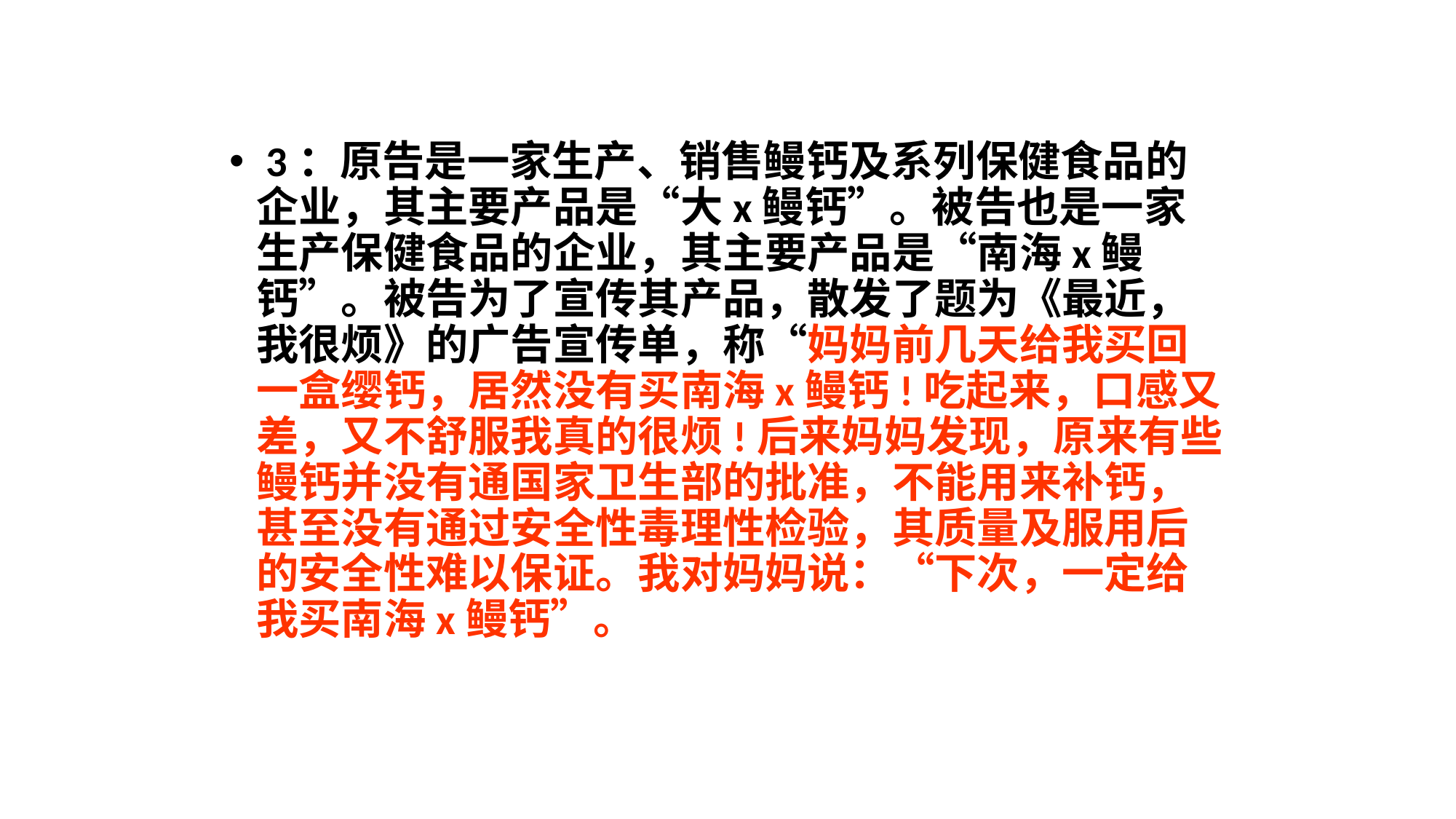

3：原告是一家生产、销售鳗钙及系列保健食品的企业，其主要产品是“大x鳗钙”。被告也是一家生产保健食品的企业，其主要产品是“南海x鳗钙”。被告为了宣传其产品，散发了题为《最近，我很烦》的广告宣传单，称“妈妈前几天给我买回一盒缨钙，居然没有买南海x鳗钙!吃起来，口感又差，又不舒服我真的很烦!后来妈妈发现，原来有些鳗钙并没有通国家卫生部的批准，不能用来补钙，甚至没有通过安全性毒理性检验，其质量及服用后的安全性难以保证。我对妈妈说：“下次，一定给我买南海x鳗钙”。